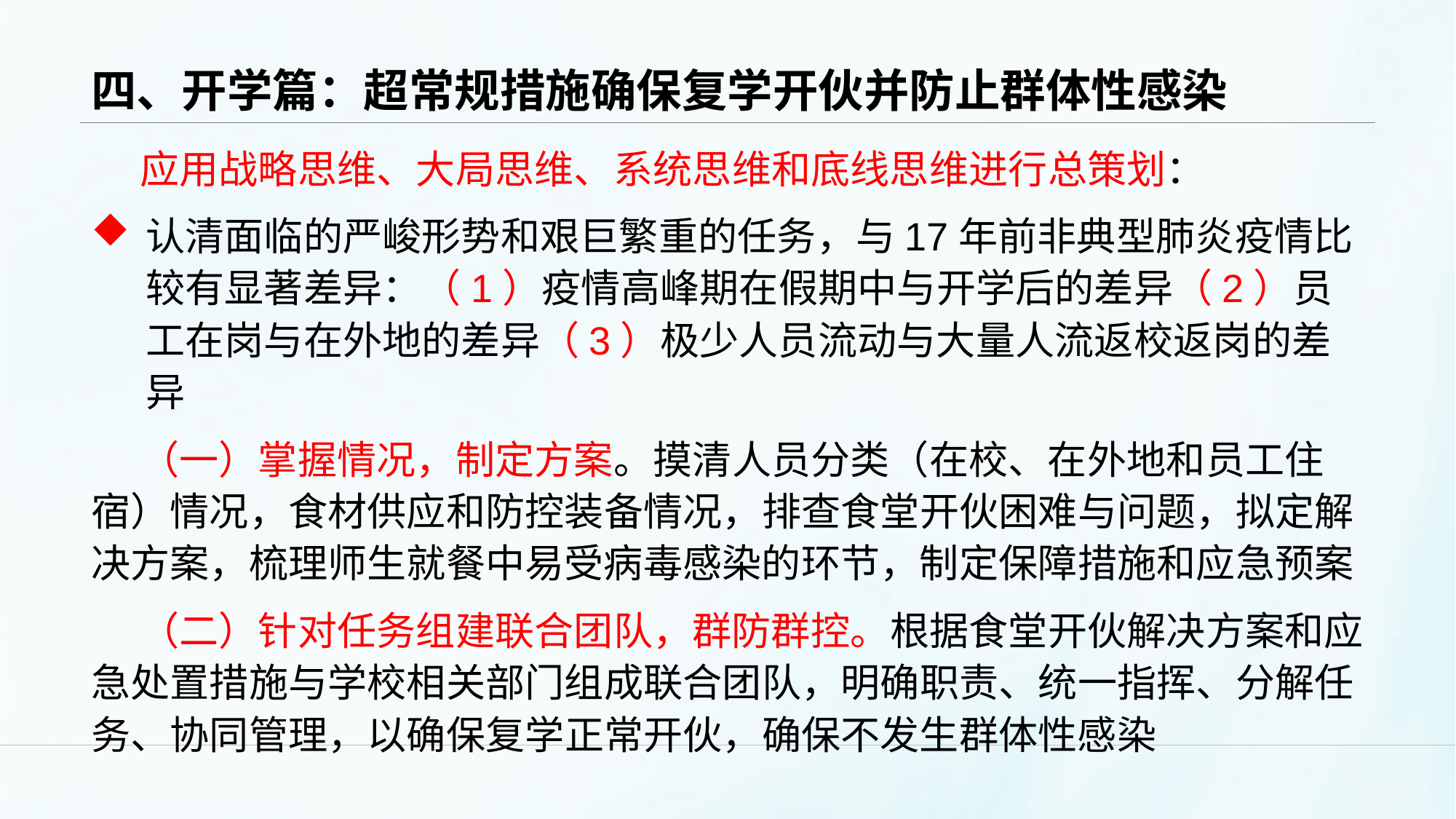

# 四、开学篇：超常规措施确保复学开伙并防止群体性感染
应用战略思维、大局思维、系统思维和底线思维进行总策划：
认清面临的严峻形势和艰巨繁重的任务，与17年前非典型肺炎疫情比较有显著差异：（1）疫情高峰期在假期中与开学后的差异（2）员工在岗与在外地的差异（3）极少人员流动与大量人流返校返岗的差异
（一）掌握情况，制定方案。摸清人员分类（在校、在外地和员工住宿）情况，食材供应和防控装备情况，排查食堂开伙困难与问题，拟定解决方案，梳理师生就餐中易受病毒感染的环节，制定保障措施和应急预案
（二）针对任务组建联合团队，群防群控。根据食堂开伙解决方案和应急处置措施与学校相关部门组成联合团队，明确职责、统一指挥、分解任务、协同管理，以确保复学正常开伙，确保不发生群体性感染